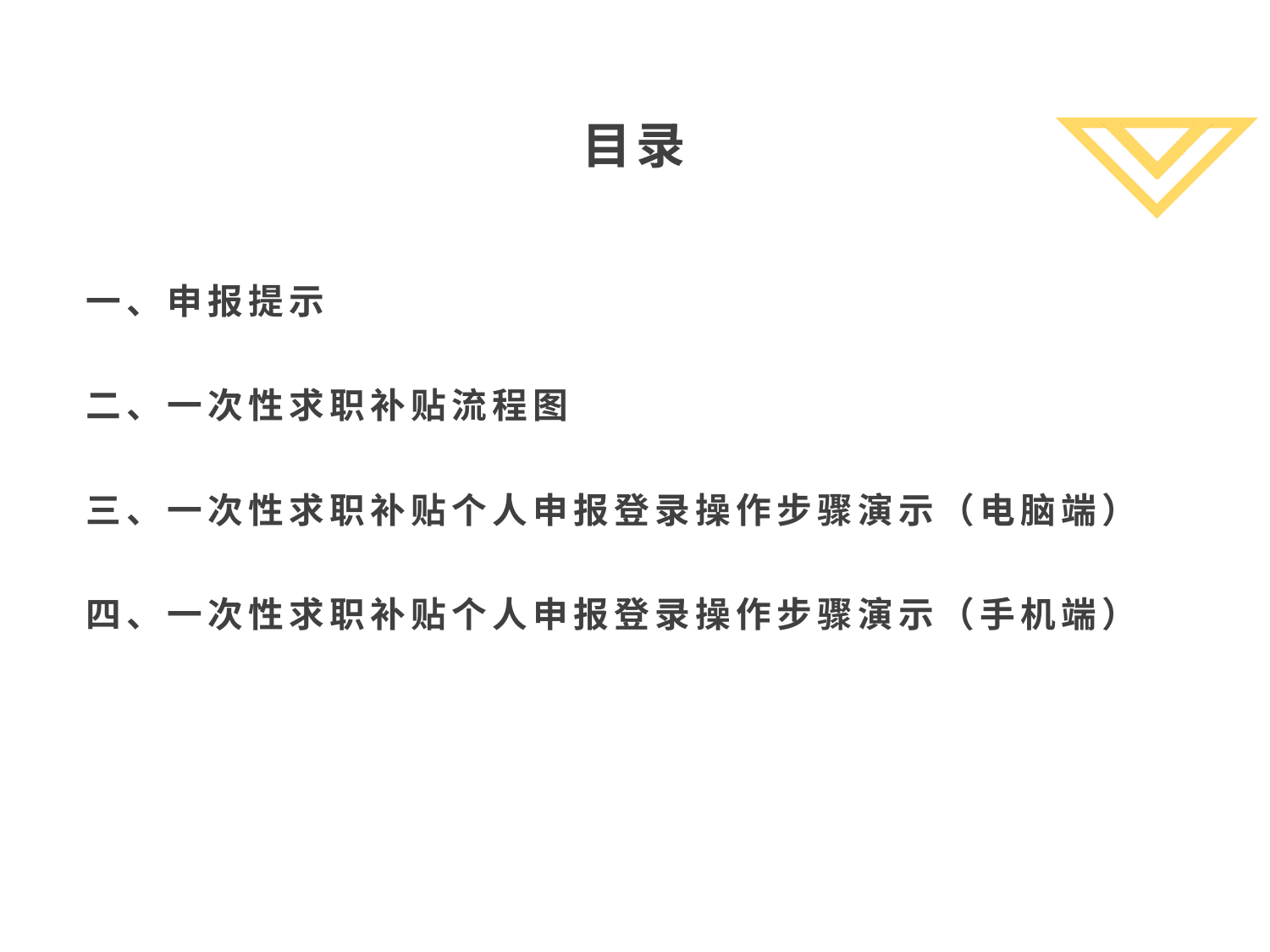

# 目录

一、申报提示

二、一次性求职补贴流程图

三、一次性求职补贴个人申报登录操作步骤演示（电脑端）

四、一次性求职补贴个人申报登录操作步骤演示（手机端）